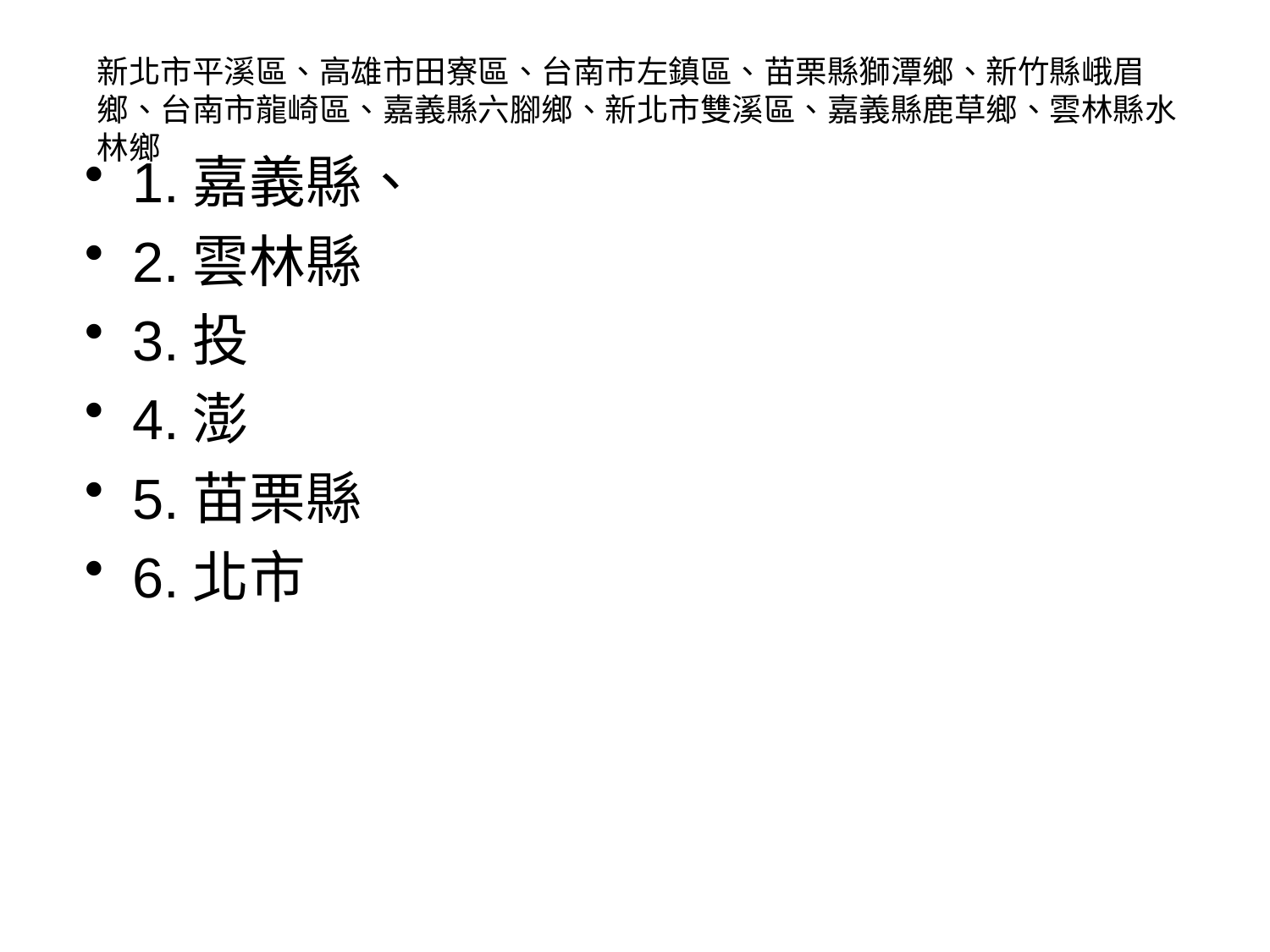

新北市平溪區、高雄市田寮區、台南市左鎮區、苗栗縣獅潭鄉、新竹縣峨眉鄉、台南市龍崎區、嘉義縣六腳鄉、新北市雙溪區、嘉義縣鹿草鄉、雲林縣水林鄉
# 1.嘉義縣、
2.雲林縣
3.投
4.澎
5.苗栗縣
6.北市